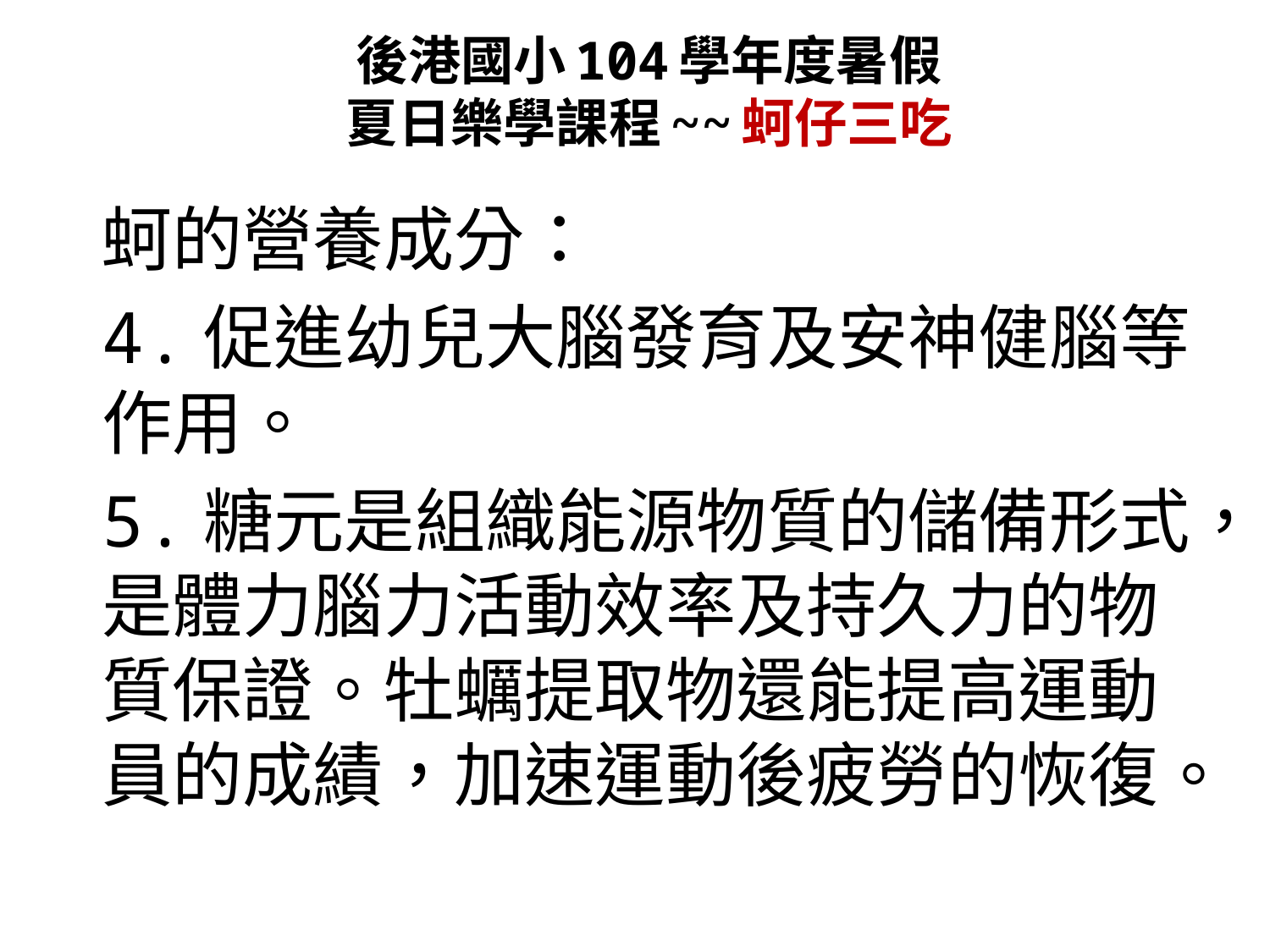

# 後港國小104學年度暑假 夏日樂學課程~~蚵仔三吃
蚵的營養成分：
4.促進幼兒大腦發育及安神健腦等作用。
5.糖元是組織能源物質的儲備形式，是體力腦力活動效率及持久力的物質保證。牡蠣提取物還能提高運動員的成績，加速運動後疲勞的恢復。